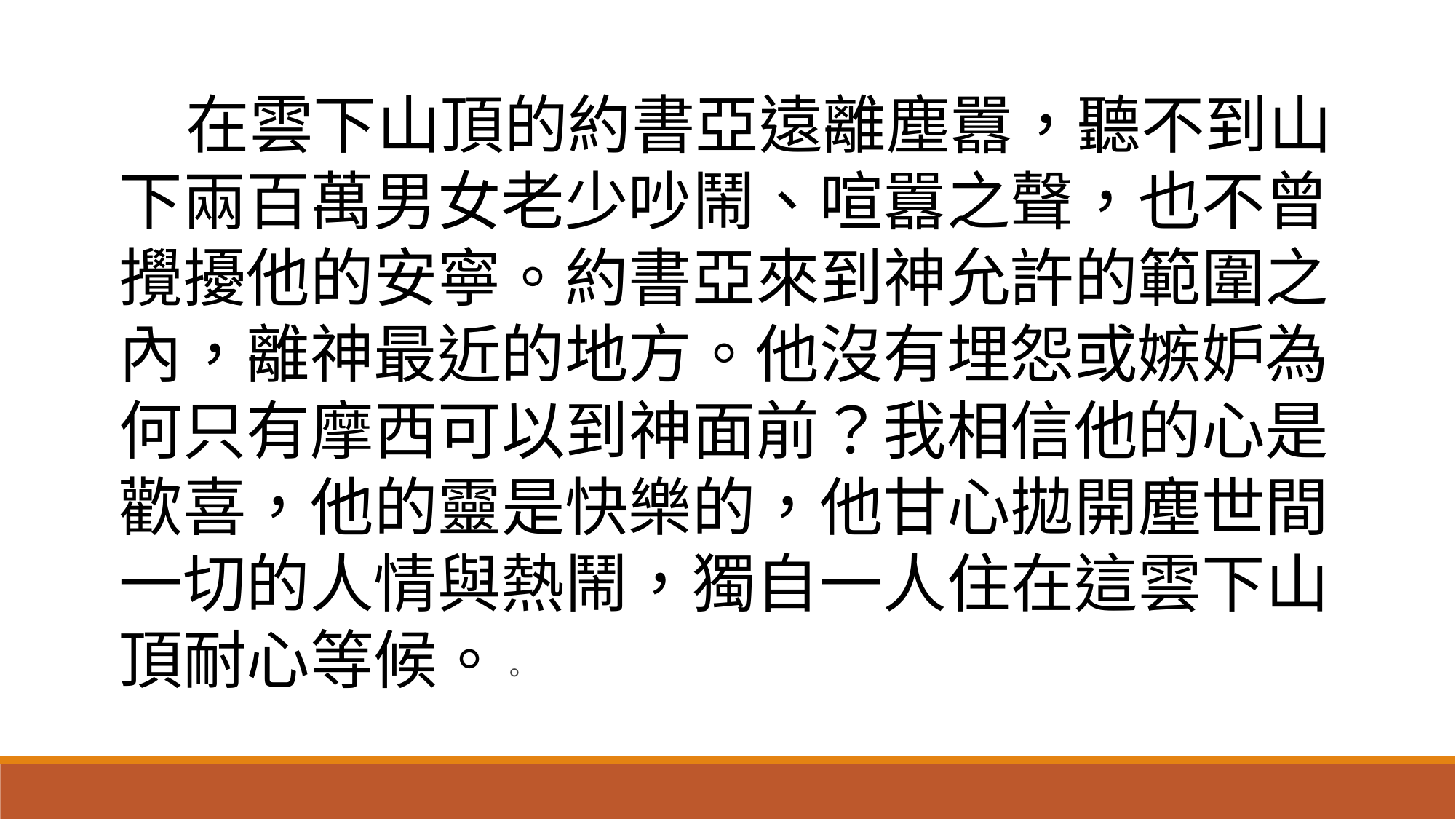

在雲下山頂的約書亞遠離塵囂，聽不到山下兩百萬男女老少吵鬧、喧囂之聲，也不曾攪擾他的安寧。約書亞來到神允許的範圍之內，離神最近的地方。他沒有埋怨或嫉妒為何只有摩西可以到神面前？我相信他的心是歡喜，他的靈是快樂的，他甘心拋開塵世間一切的人情與熱鬧，獨自一人住在這雲下山頂耐心等候。。